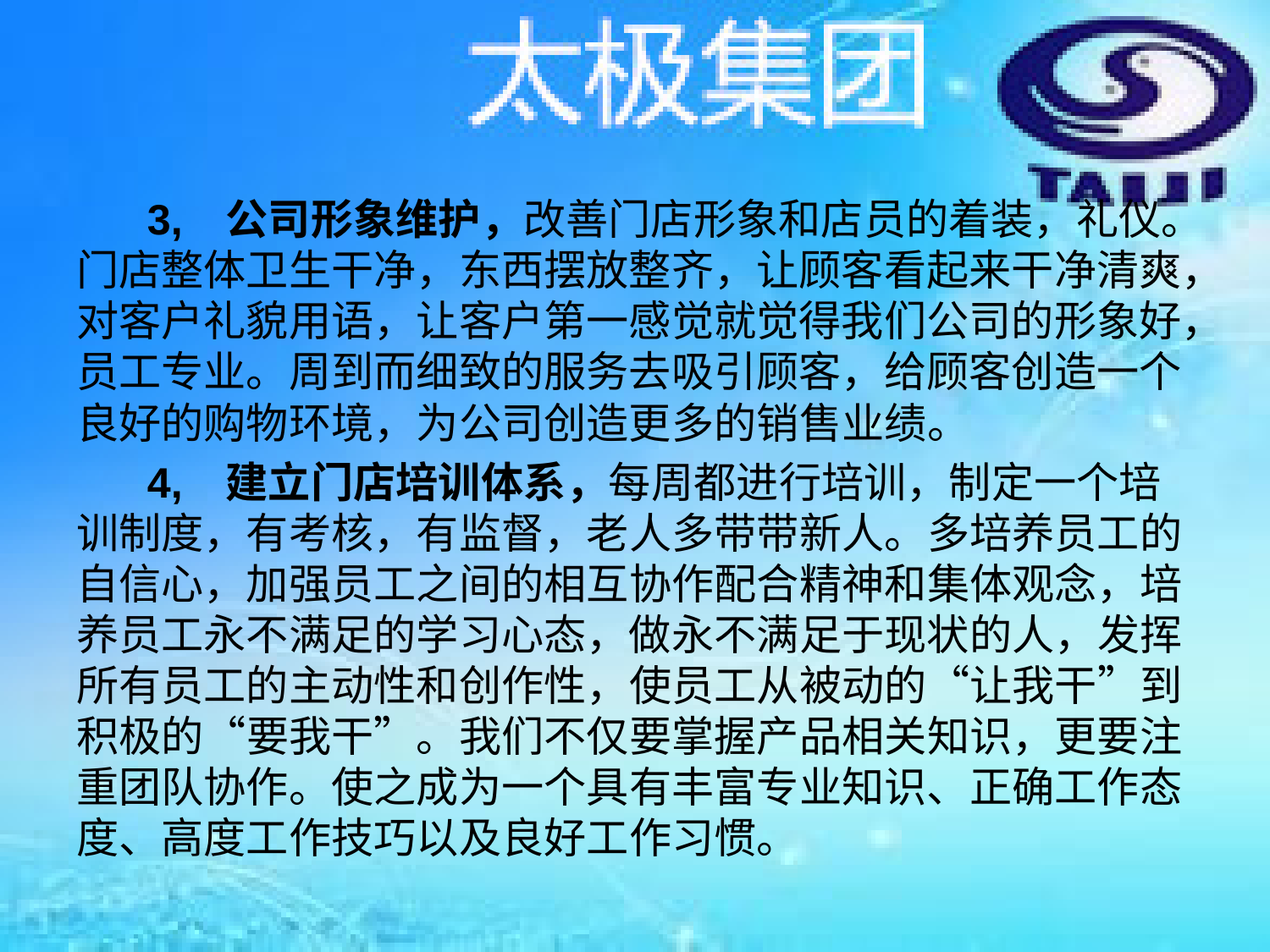

3,   公司形象维护，改善门店形象和店员的着装，礼仪。门店整体卫生干净，东西摆放整齐，让顾客看起来干净清爽，对客户礼貌用语，让客户第一感觉就觉得我们公司的形象好，员工专业。周到而细致的服务去吸引顾客，给顾客创造一个良好的购物环境，为公司创造更多的销售业绩。
      4,   建立门店培训体系，每周都进行培训，制定一个培训制度，有考核，有监督，老人多带带新人。多培养员工的自信心，加强员工之间的相互协作配合精神和集体观念，培养员工永不满足的学习心态，做永不满足于现状的人，发挥所有员工的主动性和创作性，使员工从被动的“让我干”到积极的“要我干”。我们不仅要掌握产品相关知识，更要注重团队协作。使之成为一个具有丰富专业知识、正确工作态度、高度工作技巧以及良好工作习惯。